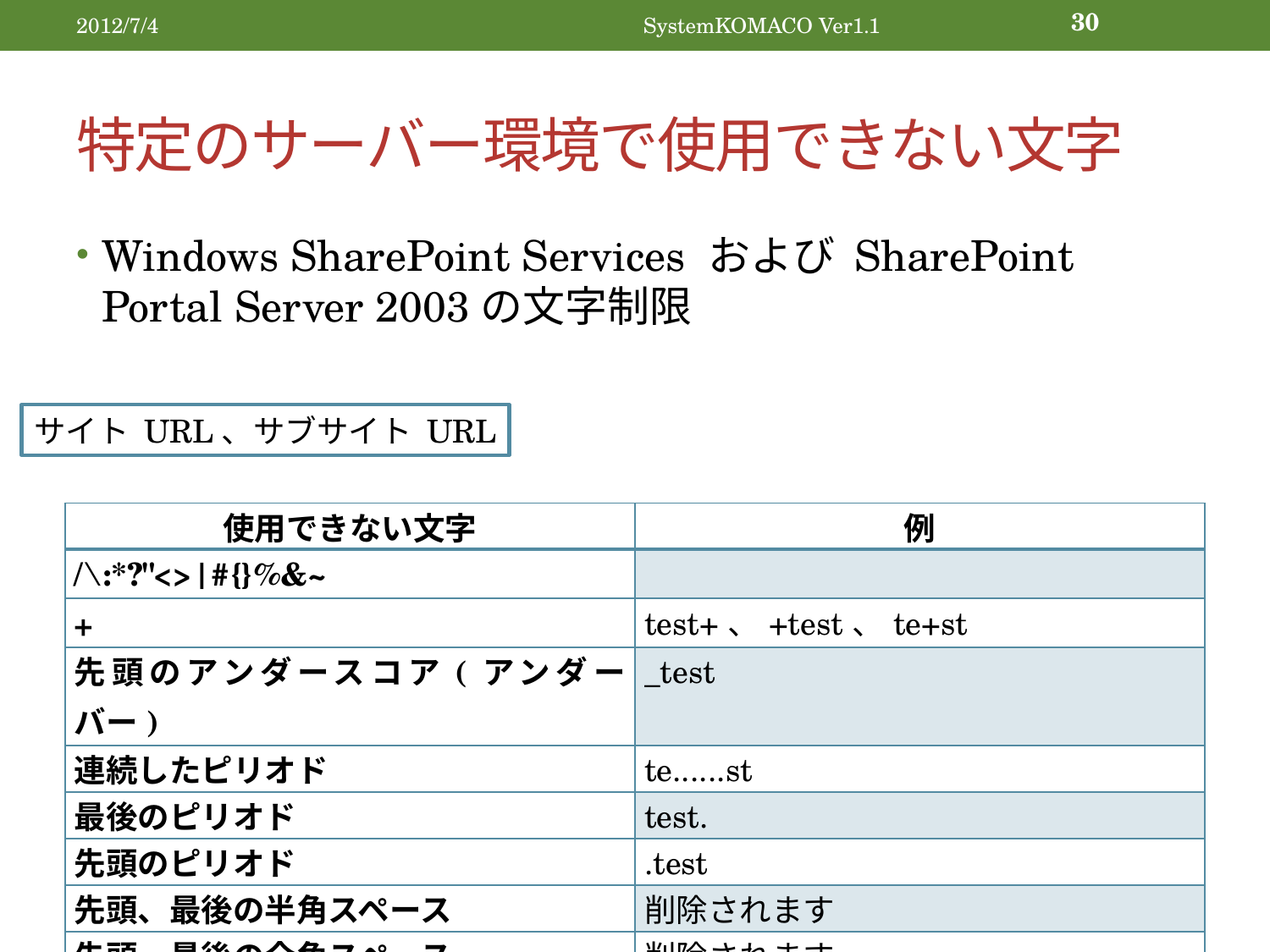

2012/7/4
SystemKOMACO Ver1.1
30
# 特定のサーバー環境で使用できない文字
Windows SharePoint Services および SharePoint Portal Server 2003の文字制限
サイト URL、サブサイト URL
| 使用できない文字 | 例 |
| --- | --- |
| /\:\*?"<>|#{}%&~ |  |
| + | test+、+test、te+st |
| 先頭のアンダースコア(アンダーバー) | \_test |
| 連続したピリオド | te......st |
| 最後のピリオド | test. |
| 先頭のピリオド | .test |
| 先頭、最後の半角スペース | 削除されます |
| 先頭、最後の全角スペース | 削除されます |